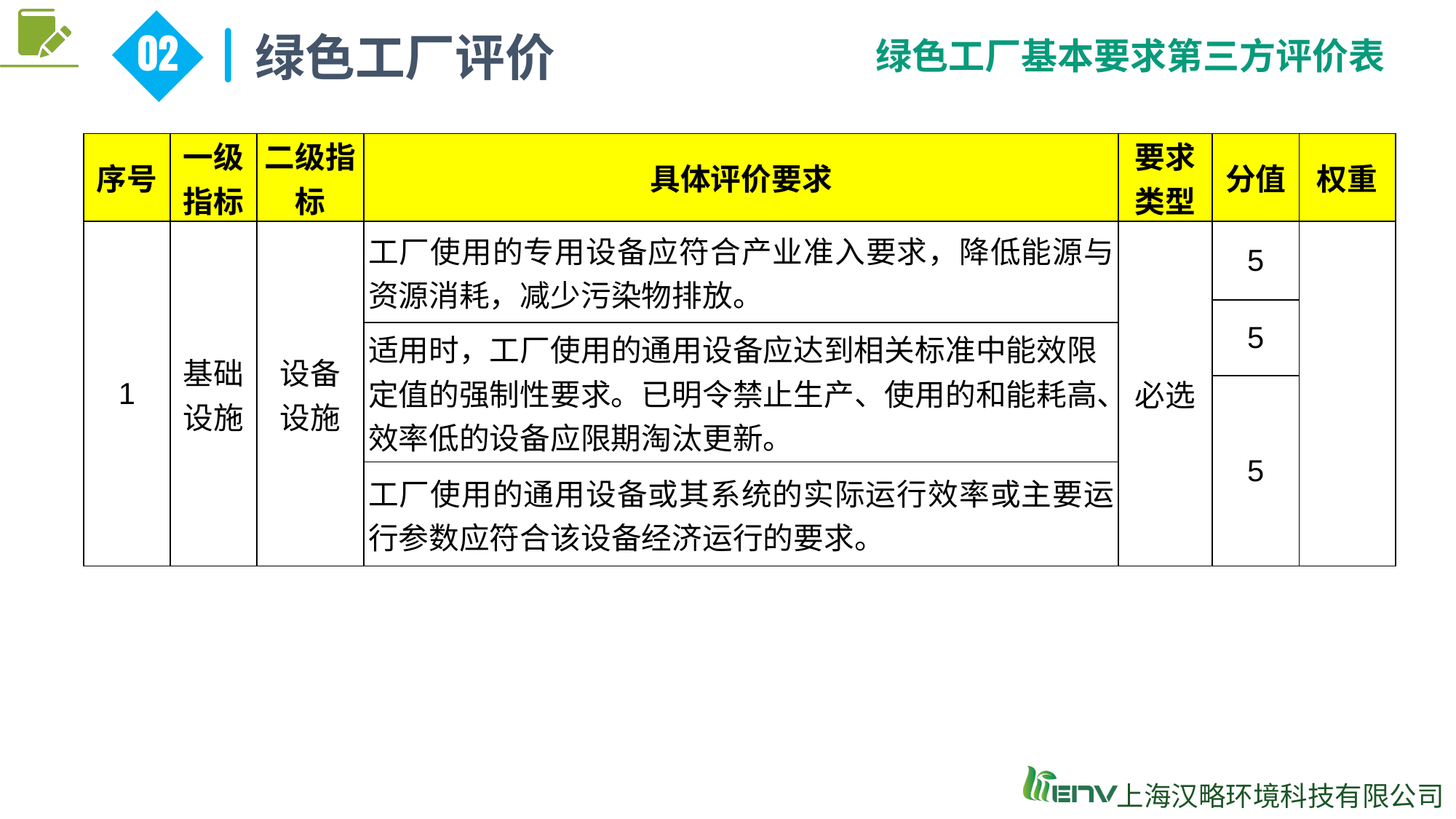

绿色工厂评价

02
绿色工厂基本要求第三方评价表
| 序号 | 一级 指标 | 二级指标 | 具体评价要求 | 要求类型 | 分值 | 权重 |
| --- | --- | --- | --- | --- | --- | --- |
| 1 | 基础设施 | 设备 设施 | 工厂使用的专用设备应符合产业准入要求，降低能源与资源消耗，减少污染物排放。 | 必选 | 5 |  |
|  |  |  | 适用时，工厂使用的通用设备应达到相关标准中能效限定值的强制性要求。已明令禁止生产、使用的和能耗高、效率低的设备应限期淘汰更新。 |  | 5 |  |
|  |  |  | 适用时，工厂使用的通用设备应达到相关标准中能效限定值的强制性要求。已明令禁止生产、使用的和能耗高、效率低的设备应限期淘汰更新。 |  |  |  |
|  |  |  | 工厂使用的通用设备或其系统的实际运行效率或主要运行参数应符合该设备经济运行的要求。 |  | 5 |  |
|  |  |  | 工厂使用的通用设备或其系统的实际运行效率或主要运行参数应符合该设备经济运行的要求。 |  |  |  |